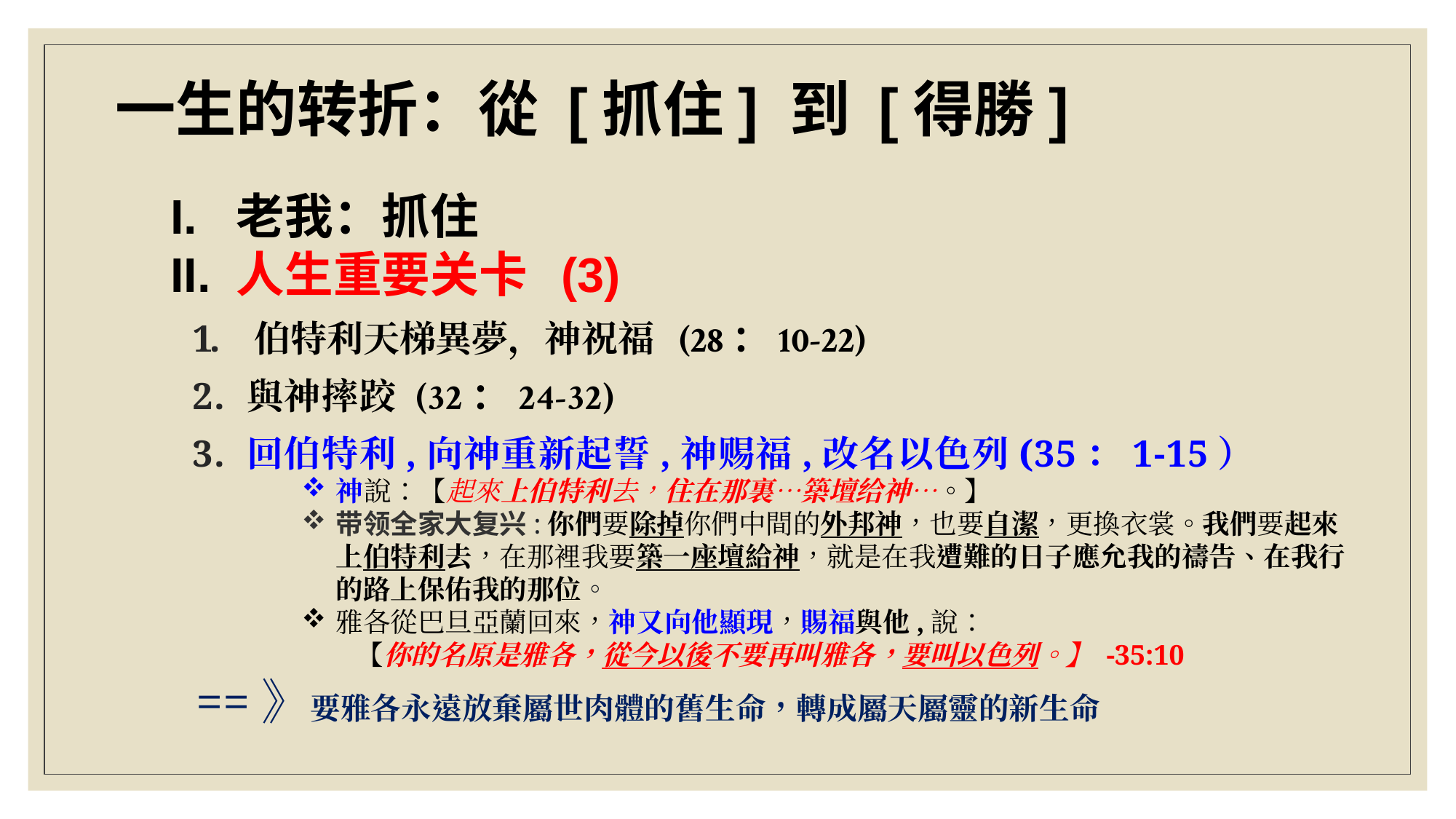

一生的转折：從 [抓住] 到 [得勝]
I.  老我：抓住
II. 人生重要关卡  (3)
伯特利天梯異夢，神祝福  (28：10-22)
與神摔跤 (32：24-32)
回伯特利,向神重新起誓,神赐福,改名以色列(35：1-15）
神說：【起來上伯特利去，住在那裏…築壇给神…。】
带领全家大复兴:你們要除掉你們中間的外邦神，也要自潔，更換衣裳。我們要起來上伯特利去，在那裡我要築一座壇給神，就是在我遭難的日子應允我的禱告、在我行的路上保佑我的那位。
雅各從巴旦亞蘭回來，神又向他顯現，賜福與他,說：
【你的名原是雅各，從今以後不要再叫雅各，要叫以色列。】 -35:10
  ==》要雅各永遠放棄屬世肉體的舊生命，轉成屬天屬靈的新生命